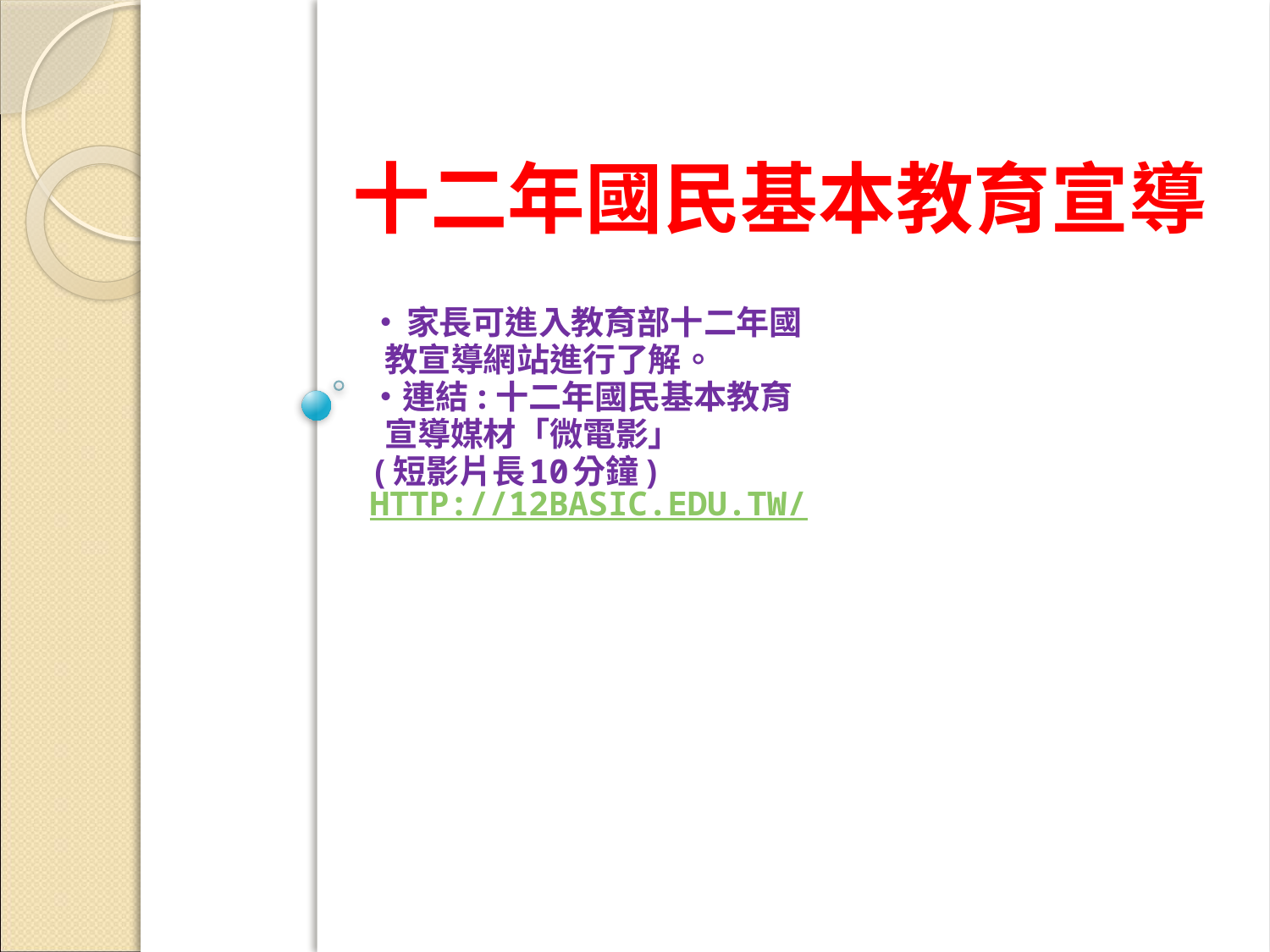

十二年國民基本教育宣導
# ‧家長可進入教育部十二年國 教宣導網站進行了解。 ‧連結:十二年國民基本教育 宣導媒材「微電影」 (短影片長10分鐘) http://12basic.edu.tw/